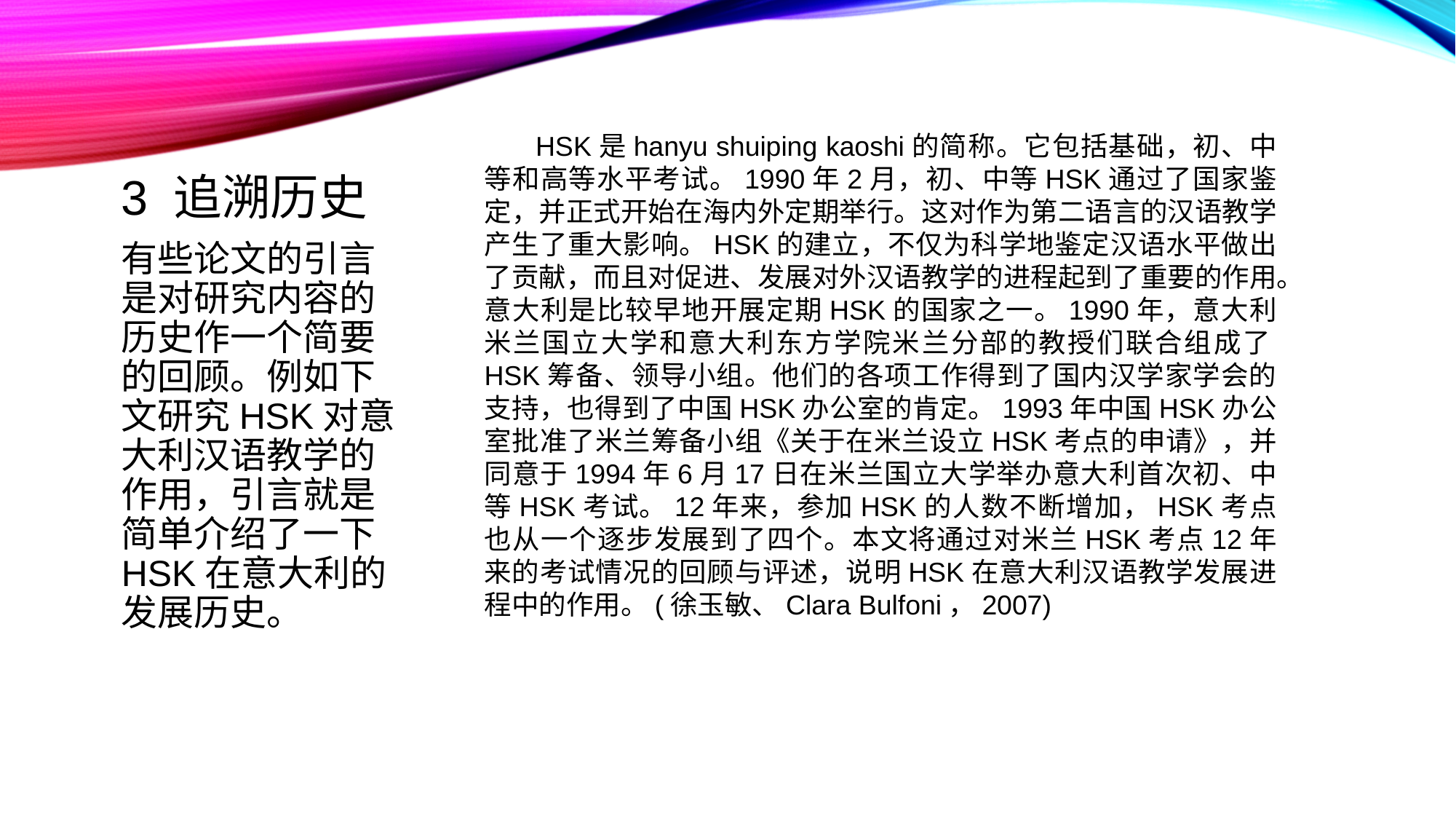

HSK是hanyu shuiping kaoshi的简称。它包括基础，初、中等和高等水平考试。1990年2月，初、中等HSK通过了国家鉴定，并正式开始在海内外定期举行。这对作为第二语言的汉语教学产生了重大影响。HSK的建立，不仅为科学地鉴定汉语水平做出了贡献，而且对促进、发展对外汉语教学的进程起到了重要的作用。意大利是比较早地开展定期HSK的国家之一。1990年，意大利米兰国立大学和意大利东方学院米兰分部的教授们联合组成了HSK筹备、领导小组。他们的各项工作得到了国内汉学家学会的支持，也得到了中国HSK办公室的肯定。1993年中国HSK办公室批准了米兰筹备小组《关于在米兰设立HSK考点的申请》，并同意于1994年6月17日在米兰国立大学举办意大利首次初、中等HSK考试。12年来，参加HSK的人数不断增加，HSK考点也从一个逐步发展到了四个。本文将通过对米兰HSK考点12年来的考试情况的回顾与评述，说明HSK在意大利汉语教学发展进程中的作用。(徐玉敏、Clara Bulfoni，2007)

3 追溯历史
有些论文的引言是对研究内容的历史作一个简要的回顾。例如下文研究HSK对意大利汉语教学的作用，引言就是简单介绍了一下HSK在意大利的发展历史。